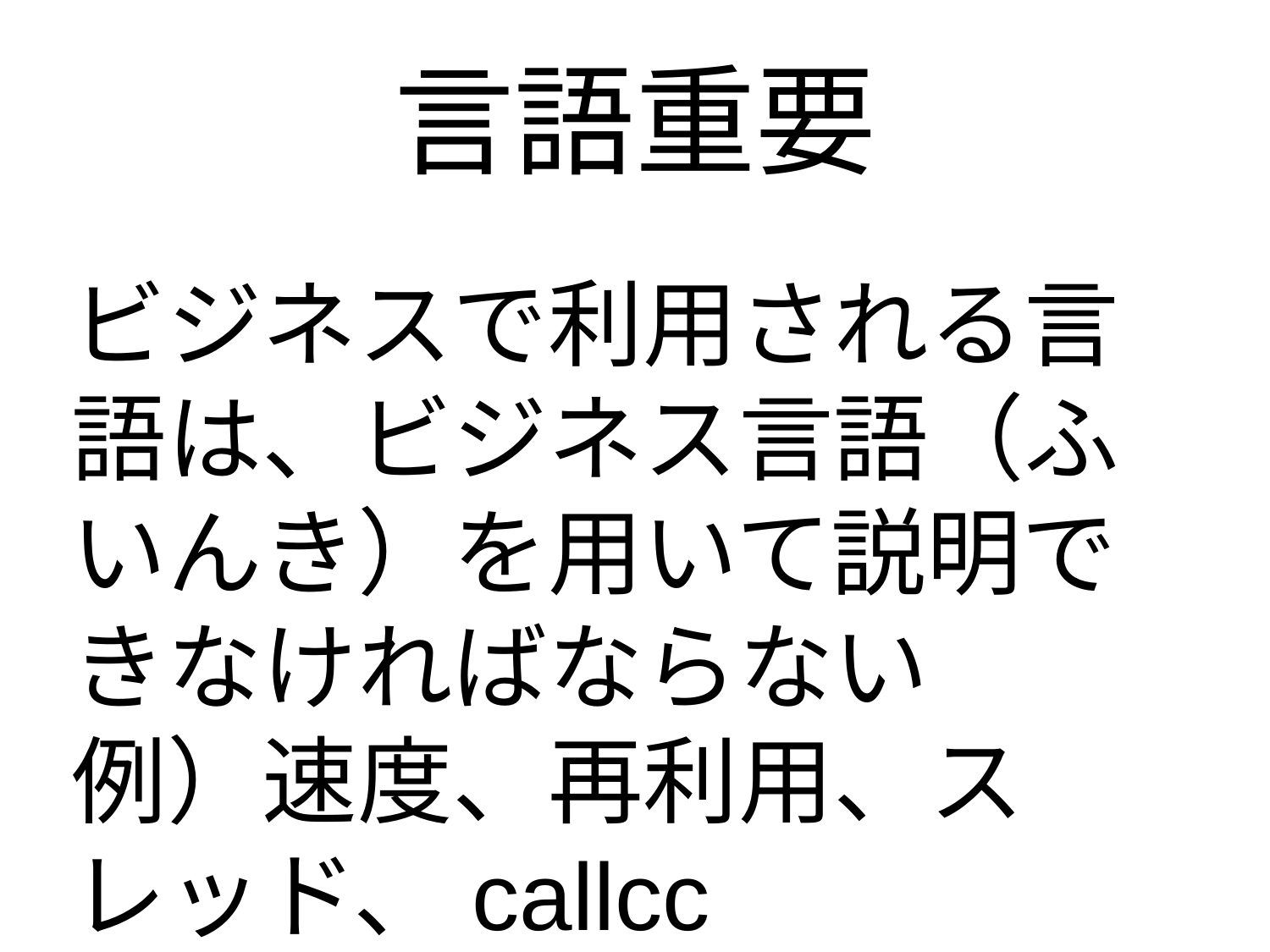

# 言語重要
ビジネスで利用される言語は、ビジネス言語（ふいんき）を用いて説明できなければならない
例）速度、再利用、スレッド、callcc